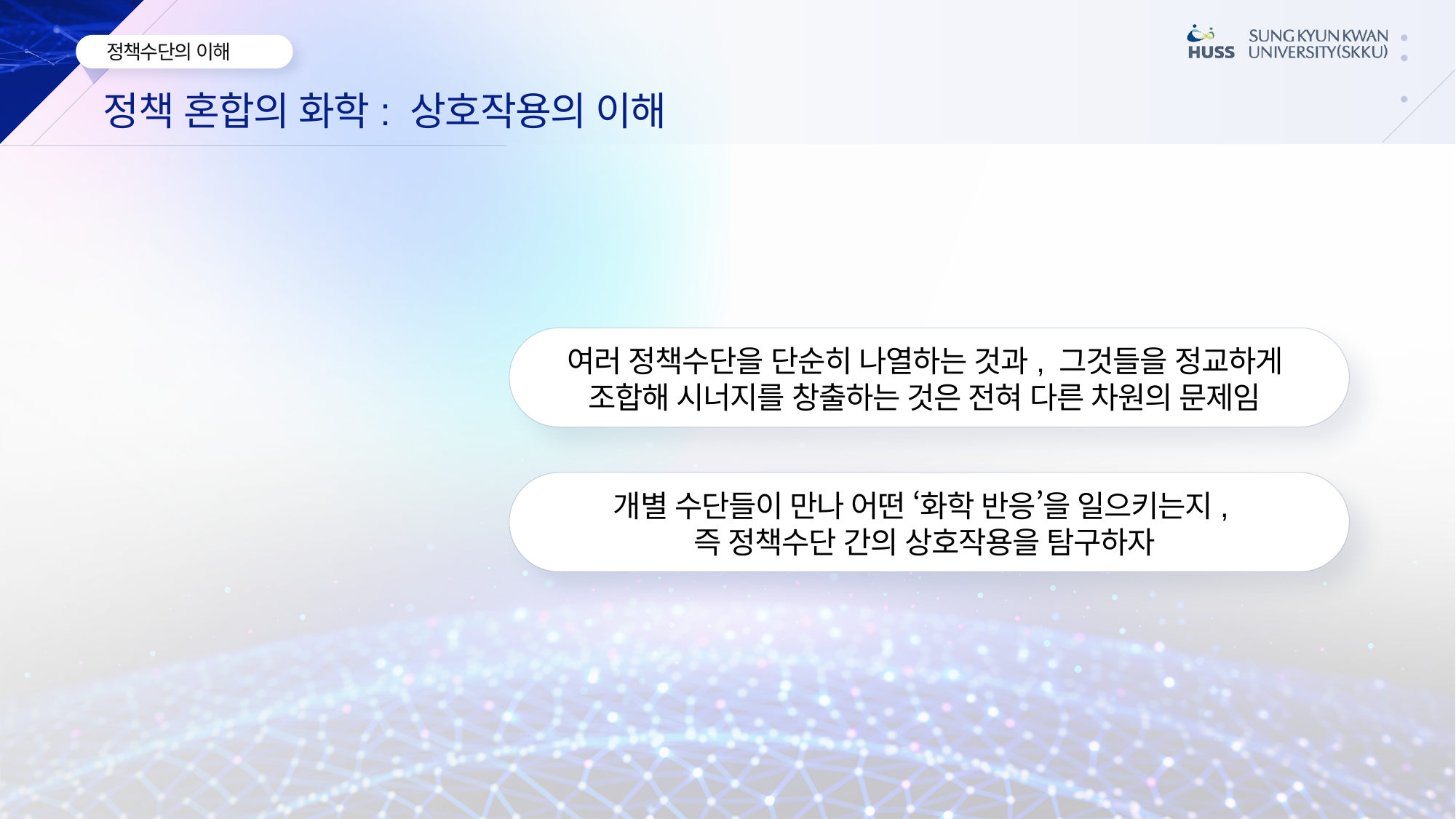

정책 혼합의 화학: 상호작용의 이해

여러 정책수단을 단순히 나열하는 것과, 그것들을 정교하게 조합해 시너지를 창출하는 것은 전혀 다른 차원의 문제임

개별 수단들이 만나 어떤 ‘화학 반응’을 일으키는지,
즉 정책수단 간의 상호작용을 탐구하자